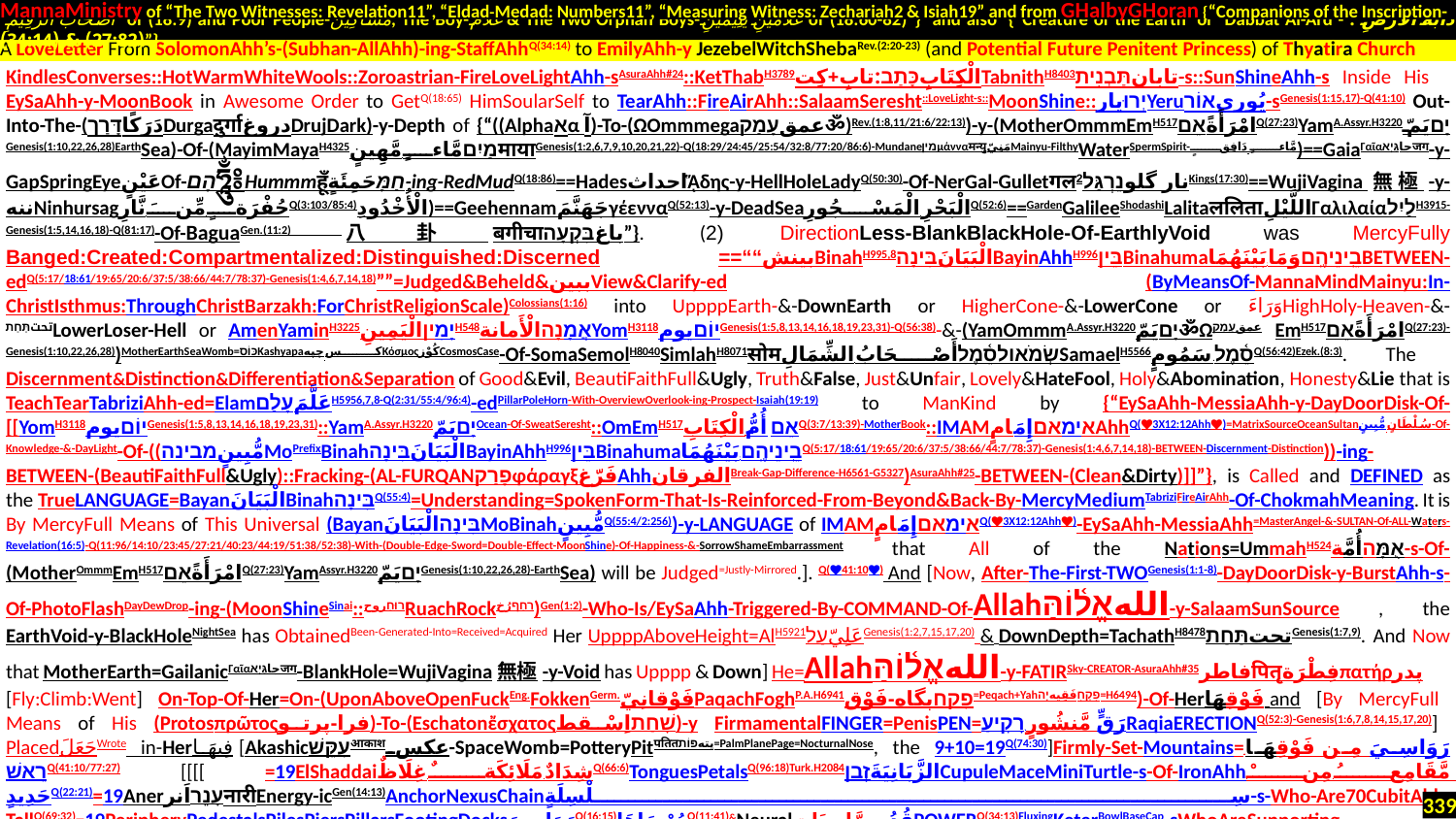

MannaMinistry of “The Two Witnesses: Revelation11”, “Eldad-Medad: Numbers11”, “Measuring Witness: Zechariah2 & Isiah19” and from GHalbyGHoran {“Companions of the Inscription-
 أَصْحَابَ الرَّقِيمِ  of (18:9) and Poor People-مَسَاكِينَ, The Boy-غُلَامُ & The Two Orphan Boys-غُلَامَيْنِ يَتِيمَيْنِ of (18:60-82)”}  and also  {“Creature of the Earth  or  Dabbat Al-Ard - دَابَّةُ الْأَرْضِ : (27:82) & (34:14)”}
.
KindlesConverses::HotWarmWhiteWools::Zoroastrian-FireLoveLightAhh-sAsuraAhh#24::KetThabH3789الْكِتَابِכָּתַב:تابِ+كِتTabnithH8403تابانתַּבְנִית-s::SunShineAhh-s Inside His  EySaAhh-y-MoonBook in Awesome Order to GetQ(18:65) HimSoularSelf to TearAhh::FireAirAhh::SalaamSeresht::LoveLight-s::MoonShine::יְרוּیارYeruيُوريאוֹר-sGenesis(1:15,17)-Q(41:10) Out-Into-The-(دَرَكًاדָּרַךDurgaदुर्गाدروغDrujDark)-y-Depth of {“((Alphaאαآ)-To-(ΩOmmmegaعمقעָמַקॐ)Rev.(1:8,11/21:6/22:13))-y-(MotherOmmmEmH517امْرَأَةًאֵםQ(27:23)YamA.Assyr.H3220יָםيَمّ Genesis(1:10,22,26,28)EarthSea)-Of-(MayimMayaH4325מַיִםمَّاءٍ مَّهِينٍमायाGenesis(1:2,6,7,9,10,20,21,22)-Q(18:29/24:45/25:54/32:8/77:20/86:6)-Mundaneמִיןμάνναमन्युمَنِيّMainyu-FilthyWaterSpermSpirit-مَّاءٍ دَافِقٍ)==GaiaΓαῖαجاגָּיְאजग-y-GapSpringEyeعَيْنٍOf-הָםཧཱུྂ༔Hummmहूँחַמָּحَمِئَةٍ-ing-RedMudQ(18:86)==Hadesاحداثᾍδης-y-HellHoleLadyQ(50:30)-Of-NerGal-Gulletगलنار گلوנֵרְגַּל2Kings(17:30)==WujiVagina無極-y-ننهNinhursagحُفْرَةٍ مِّنَ نَّارِQ(3:103/85:4)الْأُخْدُودِ)==GeehennamجَهَنَّمَγέενναQ(52:13)-y-DeadSeaالْبَحْرِ الْمَسْجُورِQ(52:6)==GardenGalileeShodashiLalitaललिताاللَّيْلِΓαλιλαίαלַיִלH3915-Genesis(1:5,14,16,18)-Q(81:17)-Of-BaguaGen.(11:2)八卦बगीचाباغבִּקְעָה”}. (2) DirectionLess-BlankBlackHole-Of-EarthlyVoid was MercyFully Banged:Created:Compartmentalized:Distinguished:Discerned ==““بینشBinahH995,8الْبَيَانَבִּינָהBayinAhhH996בֵּיןBinahumaבֵֽינֵיהֶֽםوَمَا-بَيْنَهُمَاBETWEEN-edQ(5:17/18:61/19:65/20:6/37:5/38:66/44:7/78:37)-Genesis(1:4,6,7,14,18)””=Judged&Beheld&ببینView&Clarify-ed (ByMeansOf-MannaMindMainyu:In-ChristIsthmus:ThroughChristBarzakh:ForChristReligionScale)Colossians(1:16) into UppppEarth-&-DownEarth or HigherCone-&-LowerCone or وَرَاءَHighHoly-Heaven-&-تحتתַּחַתLowerLoser-Hell or AmenYaminH3225יָמִיןالْيَمِينِH548אֲמָנָהالْأَمانةYomH3118יוֹםيومGenesis(1:5,8,13,14,16,18,19,23,31)-Q(56:38)-&-(YamOmmmA.Assyr.H3220יָםيَمّॐΩعمقעָמַק EmH517امْرَأَةًאֵםQ(27:23)-Genesis(1:10,22,26,28))MotherEarthSeaWomb=כּוֹסKashyapaکس چپهΚόσμοςكُوْزCosmosCase-Of-SomaSemolH8040SimlahH8071सोमשְׂמֹאולסֵ֫מֶלأَصْحَابُ الشِّمَالِSamaelH5566סֵ֫מֶל.سَمُومٍQ(56:42)Ezek.(8:3). The Discernment&Distinction&Differentiation&Separation of Good&Evil, BeautiFaithFull&Ugly, Truth&False, Just&Unfair, Lovely&HateFool, Holy&Abomination, Honesty&Lie that is TeachTearTabriziAhh-ed=ElamعَلَّمَעָלַםH5956,7,8-Q(2:31/55:4/96:4)-edPillarPoleHorn-With-OverviewOverlook-ing-Prospect-Isaiah(19:19) to ManKind by {“EySaAhh-MessiaAhh-y-DayDoorDisk-Of-[[YomH3118יוֹםيومGenesis(1:5,8,13,14,16,18,19,23,31)::YamA.Assyr.H3220יָםيَمّOcean-Of-SweatSeresht::OmEmH517אֵםأُمُّ الْكِتَابِQ(3:7/13:39)-MotherBook::IMAMאימאםإِمَامٍAhhQ(♥3X12:12Ahh♥)=MatrixSourceOceanSultanسُلْطَانٍ مُّبِينٍ-Of-Knowledge-&-DayLight-Of-((مُّبِينٍמבינה‬MoPrefixBinahالْبَيَانَבִּינָהBayinAhhH996בֵּיןBinahumaבֵֽינֵיהֶֽם-بَيْنَهُمَاQ(5:17/18:61/19:65/20:6/37:5/38:66/44:7/78:37)-Genesis(1:4,6,7,14,18)-BETWEEN-Discernment-Distinction))-ing-BETWEEN-(BeautiFaithFull&Ugly)::Fracking-(AL-FURQANפָרַקφάραγξفَرّغAhhالفرقانBreak-Gap-Difference-H6561-G5327)AsuraAhh#25-BETWEEN-(Clean&Dirty)]]”}, is Called and DEFINED as the TrueLANGUAGE=BayanالْبَيَانَBinahבִּינָהQ(55:4)=Understanding=SpokenForm-That-Is-Reinforced-From-Beyond&Back-By-MercyMediumTabriziFireAirAhh-Of-ChokmahMeaning. It is By MercyFull Means of This Universal (BayanבִּינָהالْبَيَانَMoBinahمُّبِينٍQ(55:4/2:256))-y-LANGUAGE of IMAMאימאםإِمَامٍQ(♥3X12:12Ahh♥)-EySaAhh-MessiaAhh=MasterAngel-&-SULTAN-Of-ALL-Waters-Revelation(16:5)-Q(11:96/14:10/23:45/27:21/40:23/44:19/51:38/52:38)-With-(Double-Edge-Sword=Double-Effect-MoonShine)-Of-Happiness-&-SorrowShameEmbarrassment. that All of the Nations=UmmahH524אֻמָּהأُمَّة-s-Of-(MotherOmmmEmH517امْرَأَةًאֵםQ(27:23)YamAssyr.H3220יָםيَمّGenesis(1:10,22,26,28)-EarthSea) will be Judged=Justly-Mirrored.]. Q(♥41:10♥) And [Now, After-The-First-TWOGenesis(1:1-8)-DayDoorDisk-y-BurstAhh-s-Of-PhotoFlashDayDewDrop-ing-(MoonShineSinai::רוּחַروحRuachRockרָחַףرُخ)Gen(1:2)-Who-Is/EySaAhh-Triggered-By-COMMAND-Of-Allahاللهאֱל֫וֹהַּ-y-SalaamSunSource , the EarthVoid-y-BlackHoleNightSea has ObtainedBeen-Generated-Into=Received=Acquired Her UppppAboveHeight=AlH5921عَلِيّעַלGenesis(1:2,7,15,17,20) & DownDepth=TachathH8478تحتתַּחַתGenesis(1:7,9). And Now that MotherEarth=GailanicΓαῖαجاגָּיְאजग-BlankHole=WujiVagina無極-y-Void has Upppp & Down] He=Allahاللهאֱל֫וֹהַּ-y-FATIRSky-CREATOR-AsuraAhh#35فاطرपितृفِطْرَةπατήρپدر
[Fly:Climb:Went] On-Top-Of-Her=On-(UponAboveOpenFuckEng.FokkenGerm.فَوْقانِيّPaqachFoghP.A.H6941פָקַחپگاه-فَوْق=Peqach+Yahפְקַחְفَقِيهיָה=H6494)-Of-Herفَوْقِهَا and [By MercyFull Means of His (Protosπρῶτοςفرا-پرتو)-To-(Eschatonἔσχατοςשָׁחַתاِسْقط)-y FirmamentalFINGER=PenisPEN=رَقٍّ مَّنشُورٍ.רָקִיעַRaqiaERECTIONQ(52:3)-Genesis(1:6,7,8,14,15,17,20)] PlacedجَعَلَWrote in-Herفِيهَا [Akashicעִקֵּשׁआकाशعکس-SpaceWomb=PotteryPitपतितپتهפּוֹת=PalmPlanePage=NocturnalNose, the 9+10=19Q(74:30)]Firmly-Set-Mountains=رَوَاسِيَ مِن فَوْقِهَا.רֵאשׁQ(41:10/77:27) [[[[ =19ElShaddaiشِدَادٌ مَلَائِكَةٌ غِلَاظٌQ(66:6)TonguesPetalsQ(96:18)Turk.H2084الزَّبَانِيَةَזְבַןCupuleMaceMiniTurtle-s-Of-IronAhhمَّقَامِعُ مِنْ حَدِيدٍQ(22:21)=19AnerעָנֵרاَنرनारीEnergy-icGen(14:13)AnchorNexusChainسِلْسِلَةٍ-s-Who-Are70CubitAhh-TallQ(69:32)=19PeripheryPedestalsPilesPiersPillarsFootingDocksرَوَاسِيَQ(16:15)مُرْسَاهَاQ(11:41)&Neuralقُدُورٍ رَّاسِيَاتٍPOWERQ(34:13)FluxingKeterBowlBaseCap-sWhoAreSupporting
The-Heavy-CowChristCloudCUP-Who-Is/EySaAhh-(Standingيَوْمَ الْقِيَامَةِ&OverArching&KathoziتاقدیسΚαθίζ-ing&Anticline&SoularLunarEclipsingخَسَفَ الْقَمَرُ)Q(75:8)-Rev.(10:2)-Luke(5:3)-Mat(5:1
A LoveLetter From SolomonAhh’s-(Subhan-AllAhh)-ing-StaffAhhQ(34:14) to EmilyAhh-y JezebelWitchShebaRev.(2:20-23) (and Potential Future Penitent Princess) of Thyatira Church
339